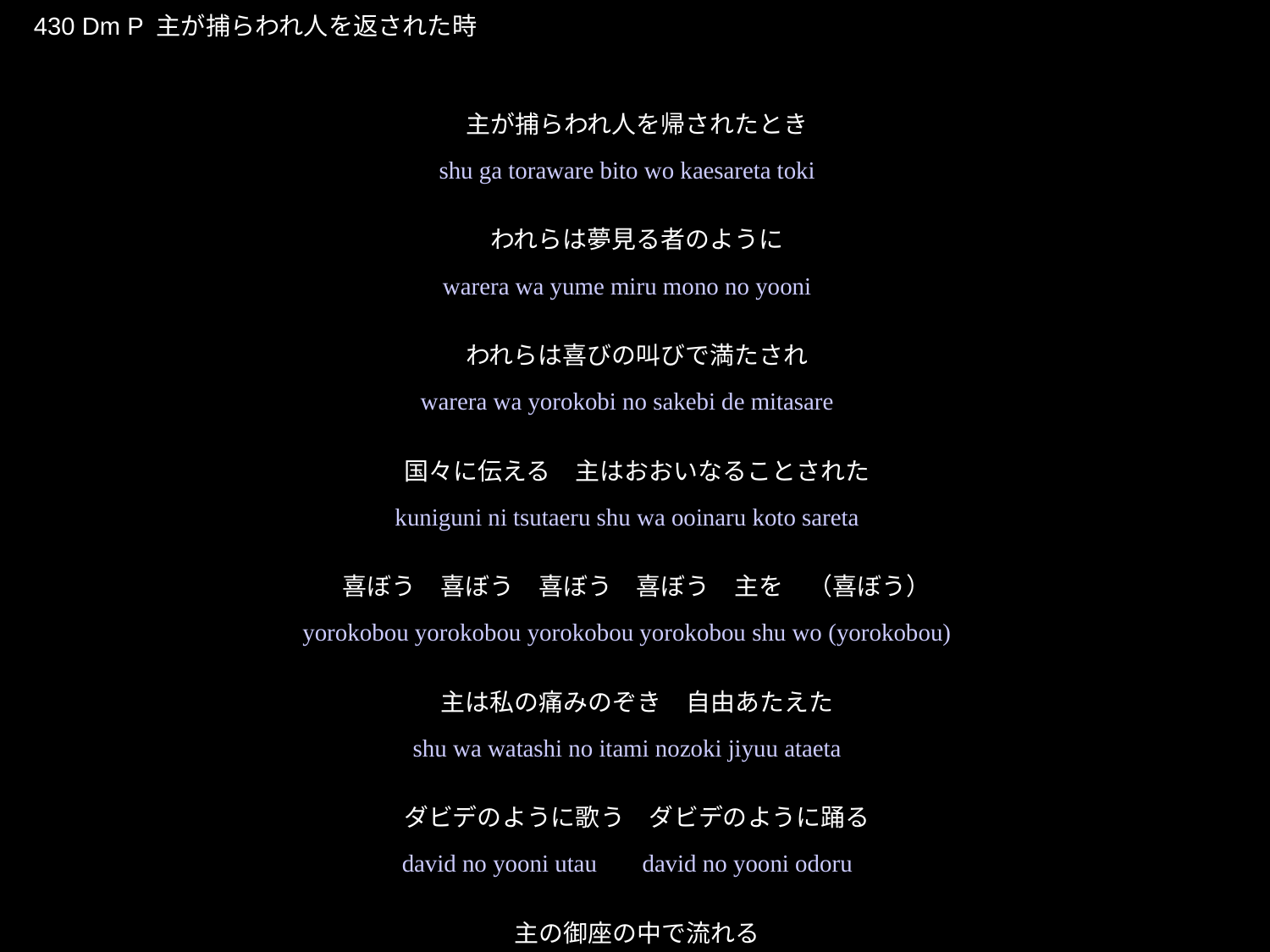

しゅがとらわれびとをかえされたとき
★P
430 Dm P 主が捕らわれ人を返された時
★２
主が捕らわれ人を帰されたとき

われらは夢見る者のように

われらは喜びの叫びで満たされ

国々に伝える　主はおおいなることされた

喜ぼう　喜ぼう　喜ぼう　喜ぼう　主を　（喜ぼう）

主は私の痛みのぞき　自由あたえた

ダビデのように歌う　ダビデのように踊る

主の御座の中で流れる
shu ga toraware bito wo kaesareta toki

warera wa yume miru mono no yooni

warera wa yorokobi no sakebi de mitasare

kuniguni ni tsutaeru shu wa ooinaru koto sareta

yorokobou yorokobou yorokobou yorokobou shu wo (yorokobou)

shu wa watashi no itami nozoki jiyuu ataeta

david no yooni utau　david no yooni odoru

shu no miza no naka de nagareru